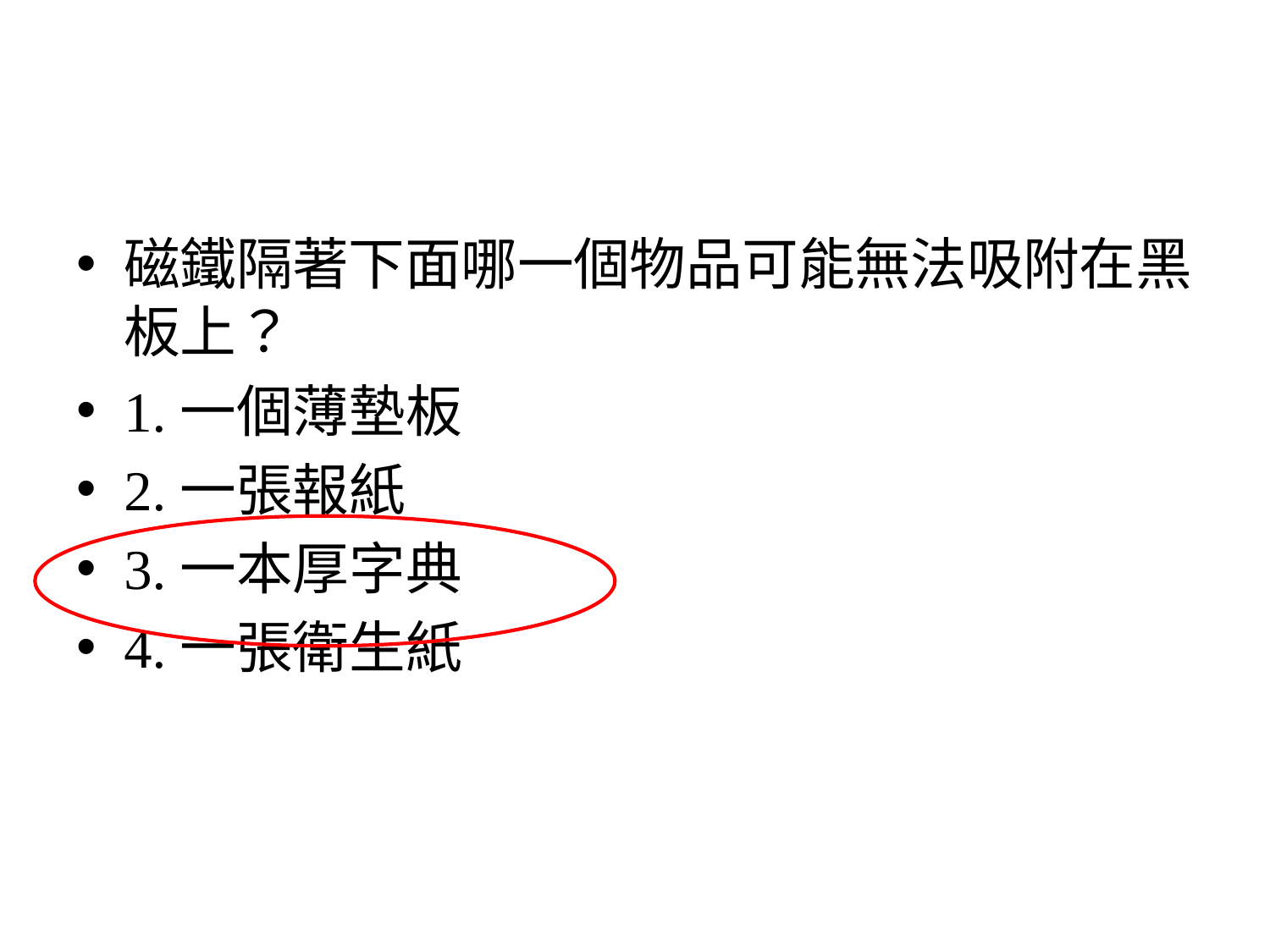

#
磁鐵隔著下面哪一個物品可能無法吸附在黑板上？
1.一個薄墊板
2.一張報紙
3.一本厚字典
4.一張衛生紙